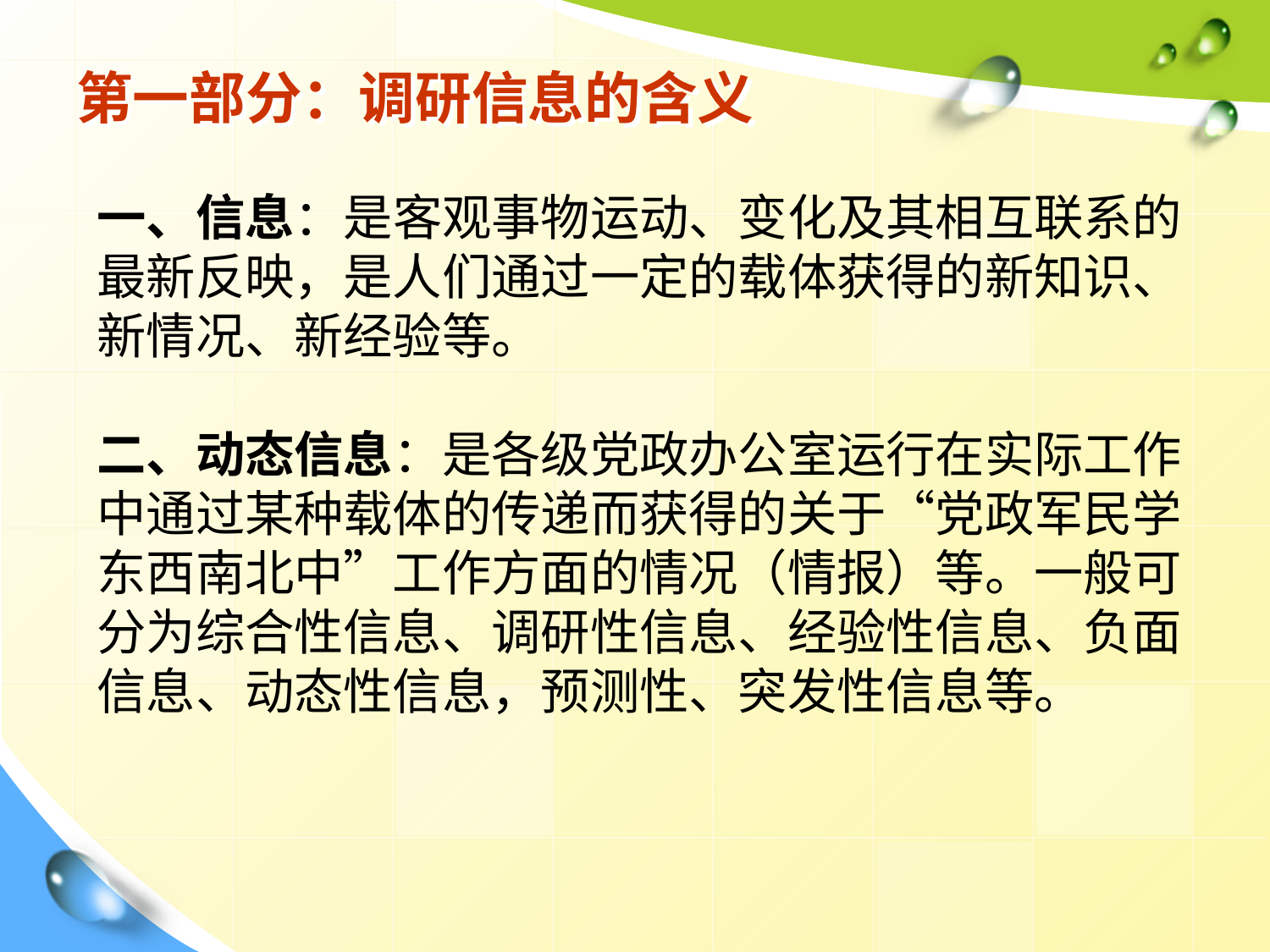

# 第一部分：调研信息的含义
一、信息：是客观事物运动、变化及其相互联系的最新反映，是人们通过一定的载体获得的新知识、新情况、新经验等。

二、动态信息：是各级党政办公室运行在实际工作中通过某种载体的传递而获得的关于“党政军民学东西南北中”工作方面的情况（情报）等。一般可分为综合性信息、调研性信息、经验性信息、负面信息、动态性信息，预测性、突发性信息等。